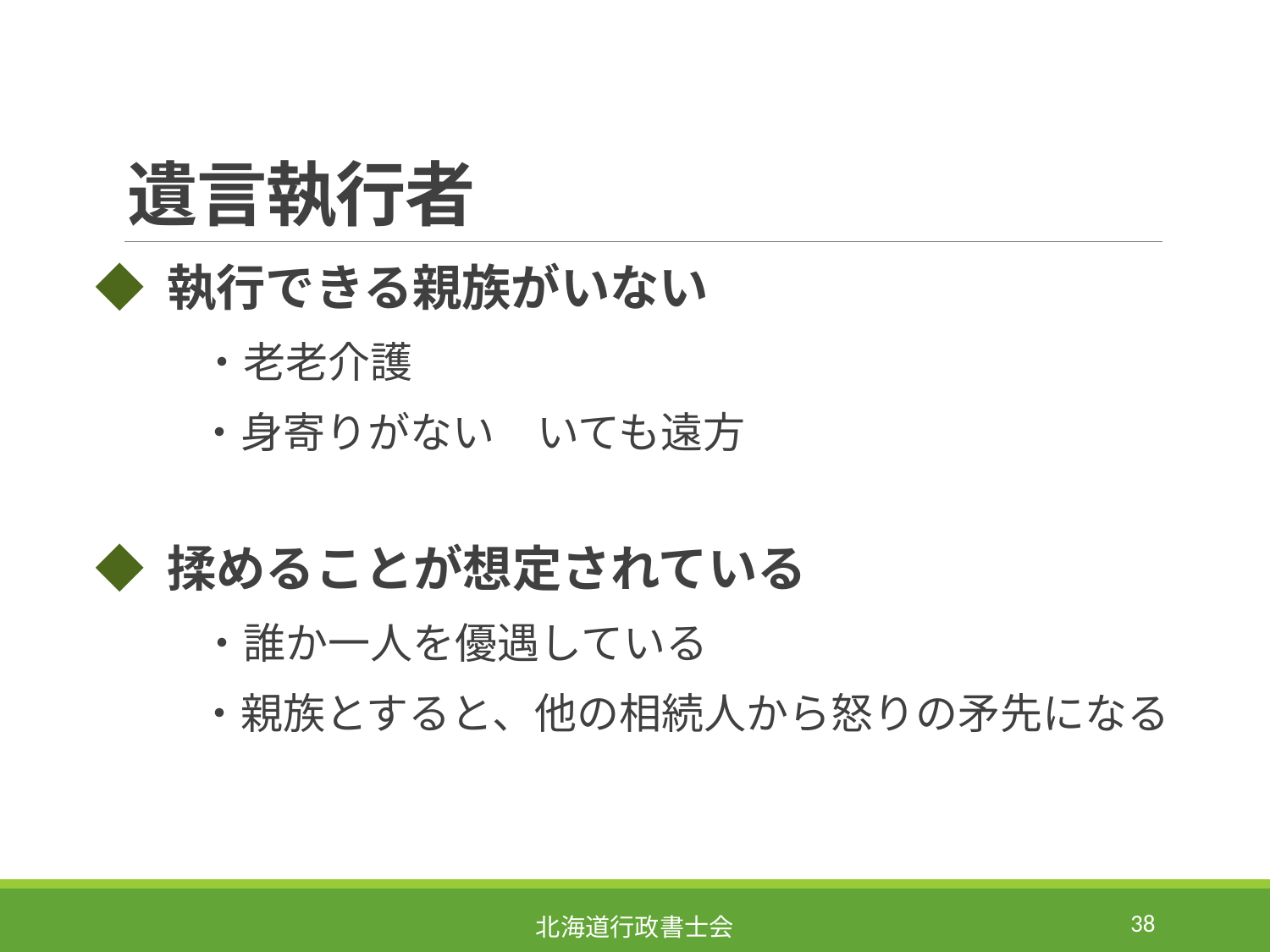

# 遺言執行者
◆ 執行できる親族がいない
　　　・老老介護
　　  ・身寄りがない　いても遠方

◆ 揉めることが想定されている
　　　・誰か一人を優遇している
　　  ・親族とすると、他の相続人から怒りの矛先になる
38
北海道行政書士会